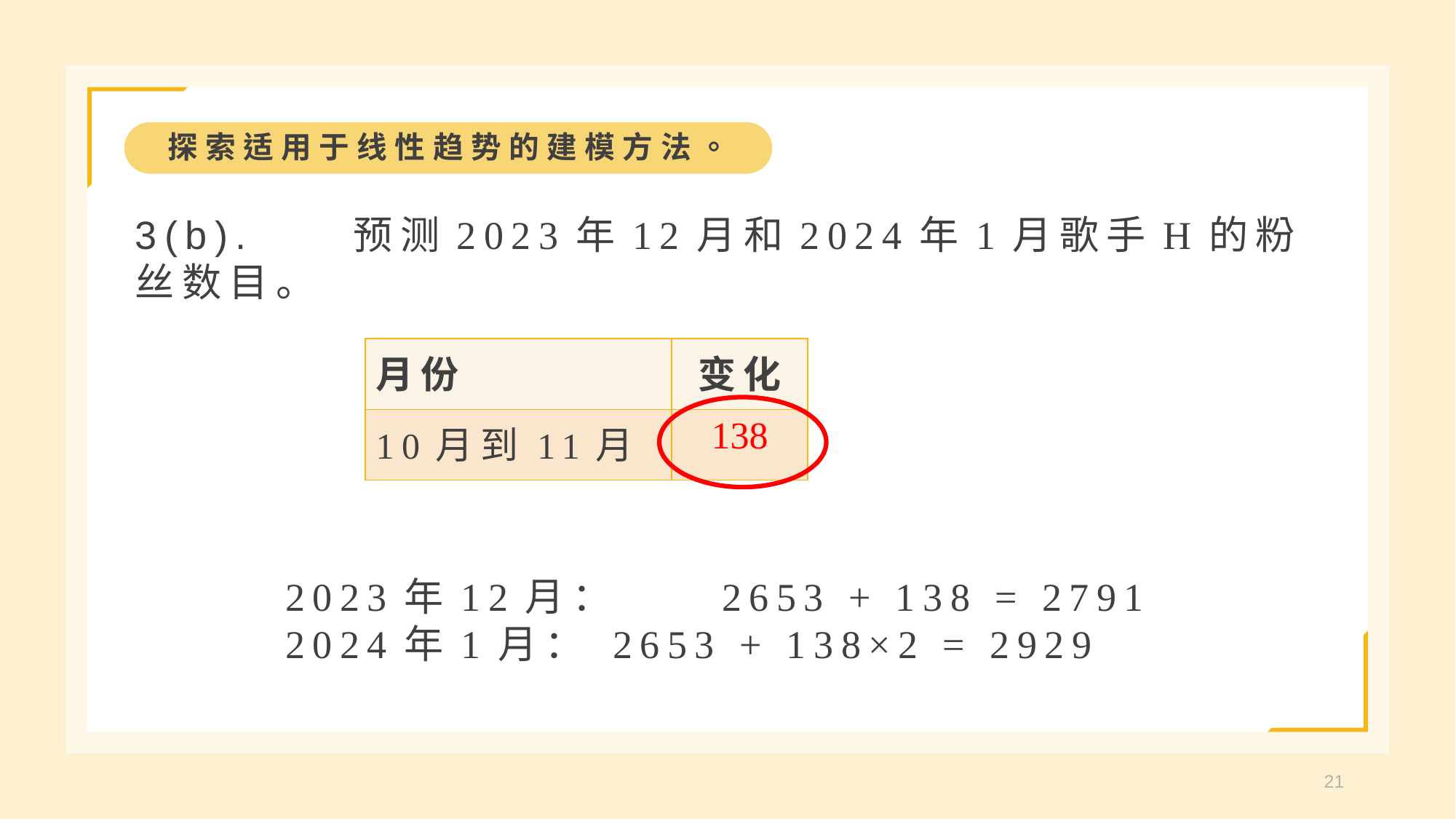

探索适用于线性趋势的建模方法。
3(b).	预测2023年12月和2024年1月歌手H的粉丝数目。
| 月份 | 变化 |
| --- | --- |
| 10月到11月 | 138 |

2023年12月：	2653 + 138 = 2791
2024年1月：	2653 + 138×2 = 2929
21